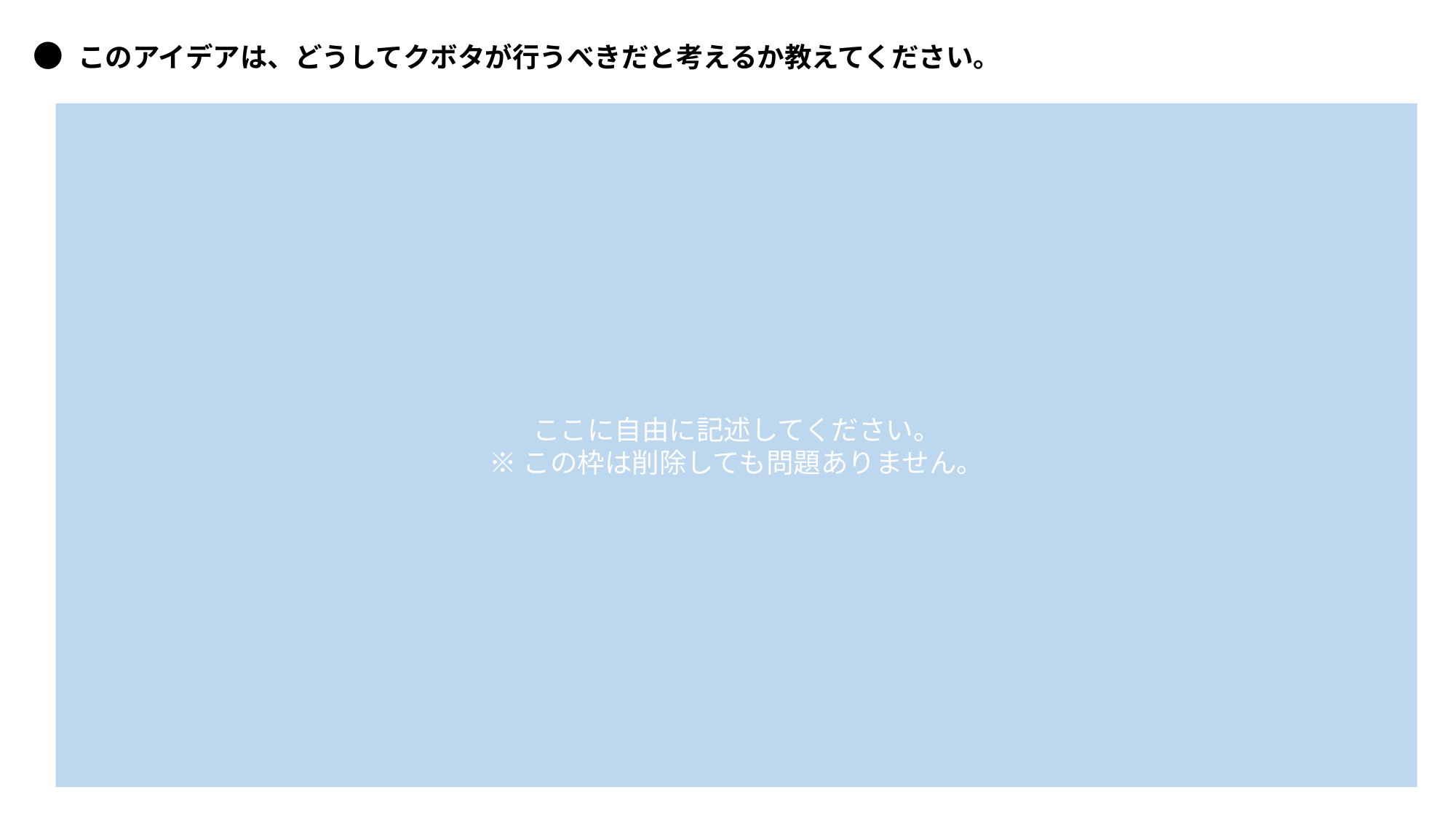

● このアイデアは、どうしてクボタが行うべきだと考えるか教えてください。

ここに自由に記述してください。
※この枠は削除しても問題ありません。